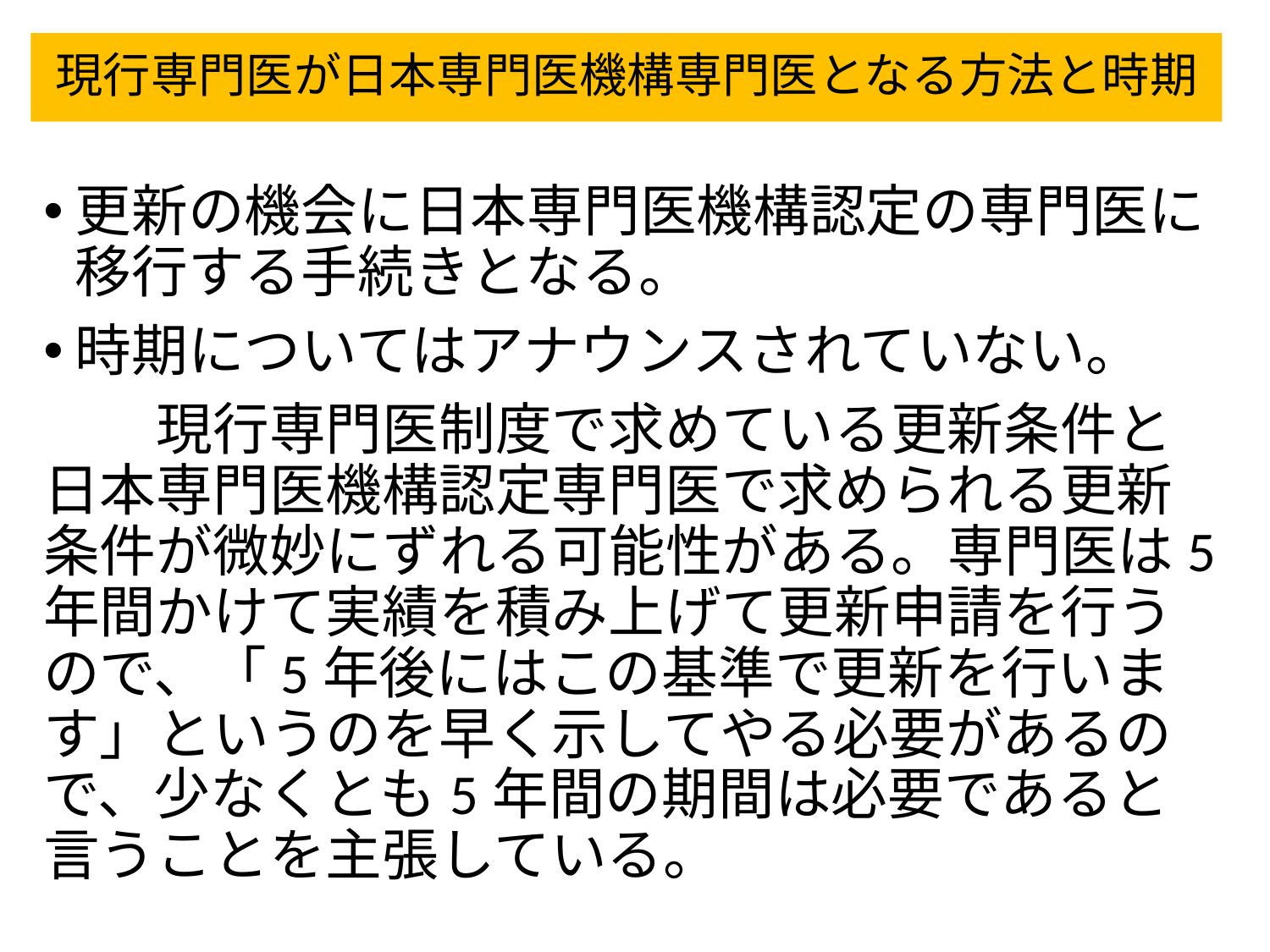

# 現行専門医が日本専門医機構専門医となる方法と時期
更新の機会に日本専門医機構認定の専門医に移行する手続きとなる。
時期についてはアナウンスされていない。
　　現行専門医制度で求めている更新条件と日本専門医機構認定専門医で求められる更新条件が微妙にずれる可能性がある。専門医は5年間かけて実績を積み上げて更新申請を行うので、「5年後にはこの基準で更新を行います」というのを早く示してやる必要があるので、少なくとも5年間の期間は必要であると言うことを主張している。